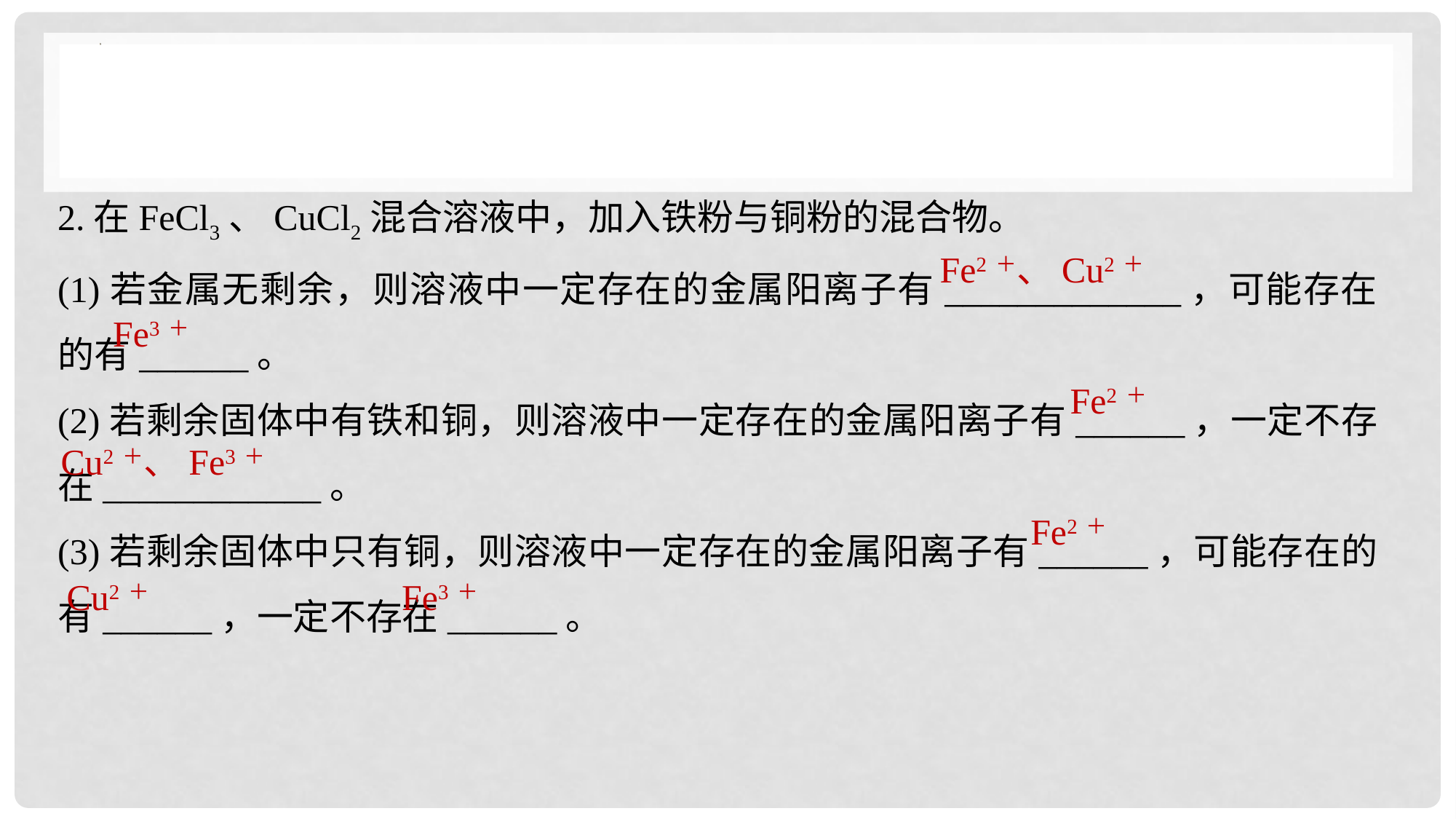

2.在FeCl3、CuCl2混合溶液中，加入铁粉与铜粉的混合物。
(1)若金属无剩余，则溶液中一定存在的金属阳离子有_____________，可能存在的有______。
(2)若剩余固体中有铁和铜，则溶液中一定存在的金属阳离子有______，一定不存在____________。
(3)若剩余固体中只有铜，则溶液中一定存在的金属阳离子有______，可能存在的有______，一定不存在______。
Fe2＋、Cu2＋
Fe3＋
Fe2＋
Cu2＋、Fe3＋
Fe2＋
Cu2＋
Fe3＋